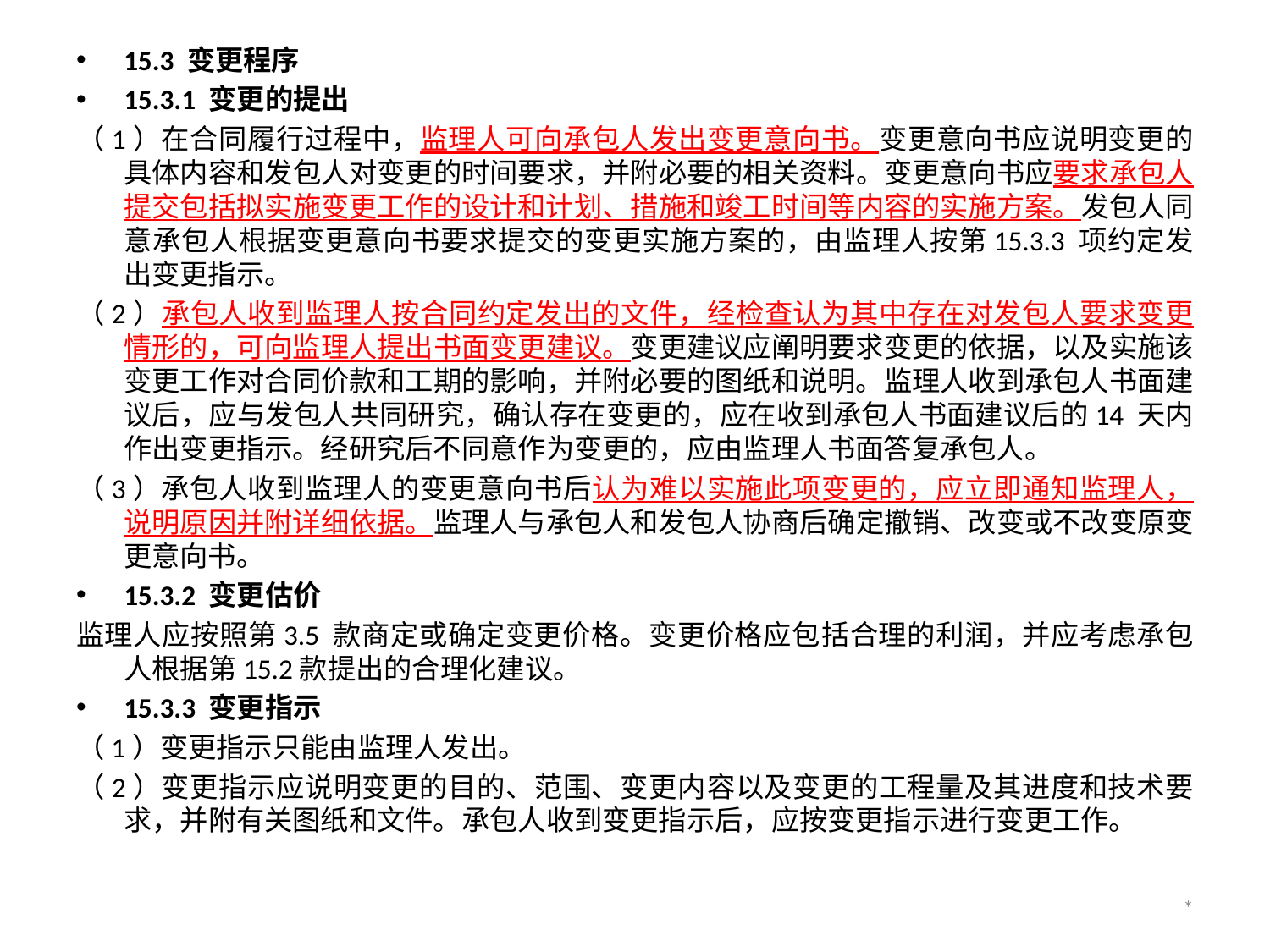

15.3 变更程序
15.3.1 变更的提出
（1）在合同履行过程中，监理人可向承包人发出变更意向书。变更意向书应说明变更的具体内容和发包人对变更的时间要求，并附必要的相关资料。变更意向书应要求承包人提交包括拟实施变更工作的设计和计划、措施和竣工时间等内容的实施方案。发包人同意承包人根据变更意向书要求提交的变更实施方案的，由监理人按第15.3.3 项约定发出变更指示。
（2）承包人收到监理人按合同约定发出的文件，经检查认为其中存在对发包人要求变更情形的，可向监理人提出书面变更建议。变更建议应阐明要求变更的依据，以及实施该变更工作对合同价款和工期的影响，并附必要的图纸和说明。监理人收到承包人书面建议后，应与发包人共同研究，确认存在变更的，应在收到承包人书面建议后的14 天内作出变更指示。经研究后不同意作为变更的，应由监理人书面答复承包人。
（3）承包人收到监理人的变更意向书后认为难以实施此项变更的，应立即通知监理人，说明原因并附详细依据。监理人与承包人和发包人协商后确定撤销、改变或不改变原变更意向书。
15.3.2 变更估价
监理人应按照第3.5 款商定或确定变更价格。变更价格应包括合理的利润，并应考虑承包人根据第15.2款提出的合理化建议。
15.3.3 变更指示
（1）变更指示只能由监理人发出。
（2）变更指示应说明变更的目的、范围、变更内容以及变更的工程量及其进度和技术要求，并附有关图纸和文件。承包人收到变更指示后，应按变更指示进行变更工作。

*